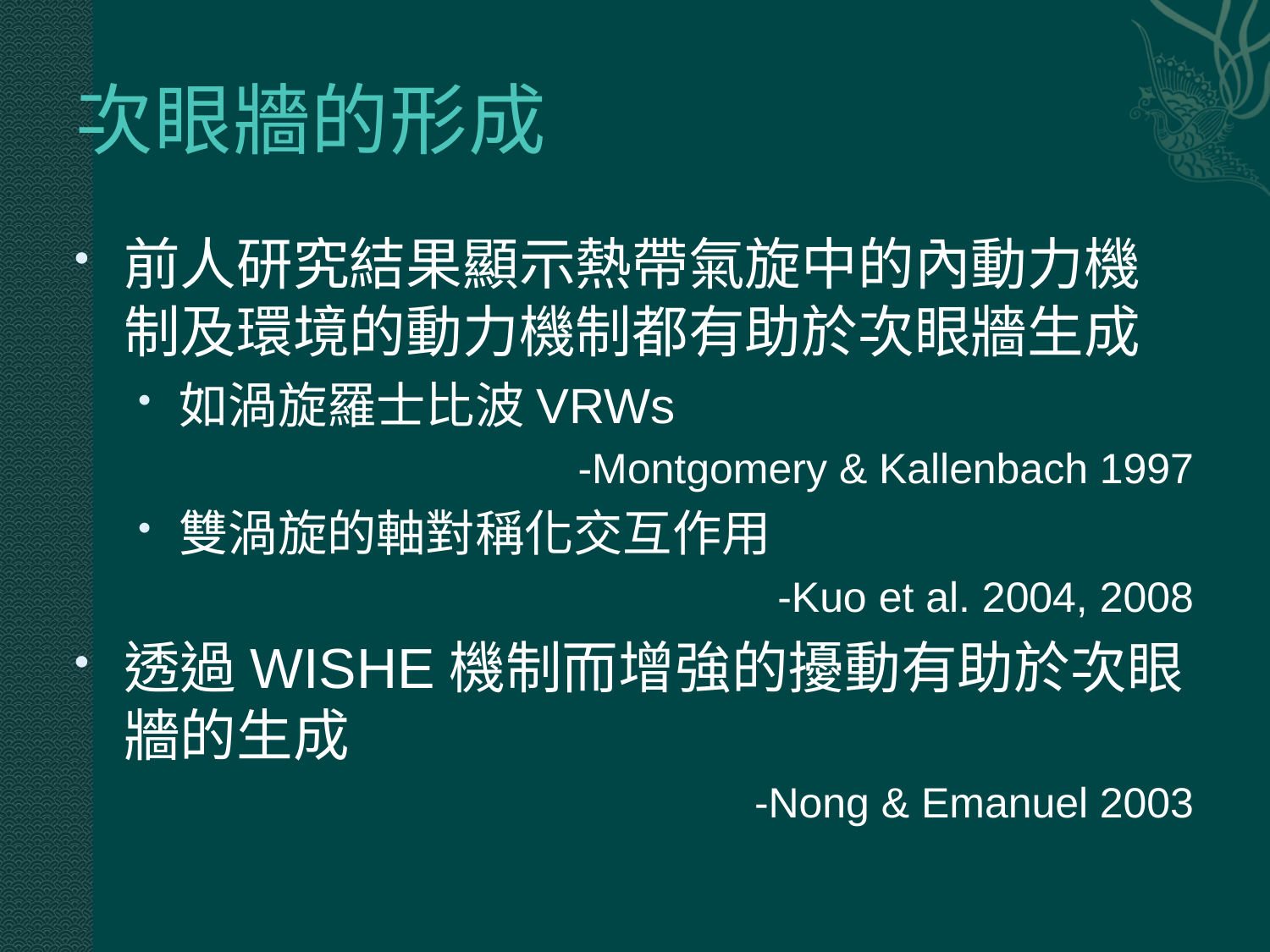

# 次眼牆的形成
前人研究結果顯示熱帶氣旋中的內動力機制及環境的動力機制都有助於次眼牆生成
如渦旋羅士比波VRWs
-Montgomery & Kallenbach 1997
雙渦旋的軸對稱化交互作用
-Kuo et al. 2004, 2008
透過WISHE機制而增強的擾動有助於次眼牆的生成
-Nong & Emanuel 2003